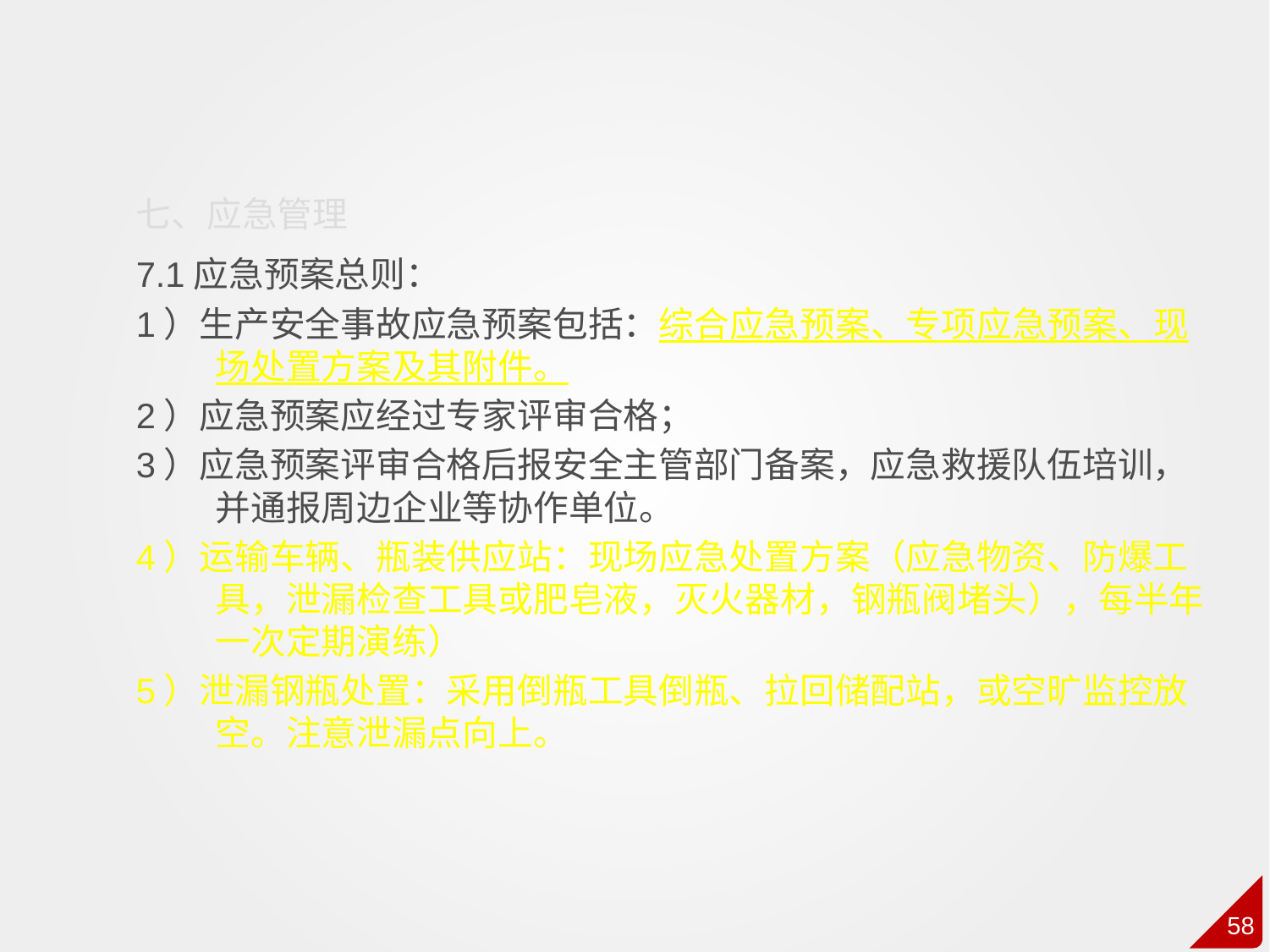

七、应急管理

7.1应急预案总则：
1）生产安全事故应急预案包括：综合应急预案、专项应急预案、现场处置方案及其附件。
2）应急预案应经过专家评审合格；
3）应急预案评审合格后报安全主管部门备案，应急救援队伍培训，并通报周边企业等协作单位。
4）运输车辆、瓶装供应站：现场应急处置方案（应急物资、防爆工具，泄漏检查工具或肥皂液，灭火器材，钢瓶阀堵头），每半年一次定期演练）
5）泄漏钢瓶处置：采用倒瓶工具倒瓶、拉回储配站，或空旷监控放空。注意泄漏点向上。